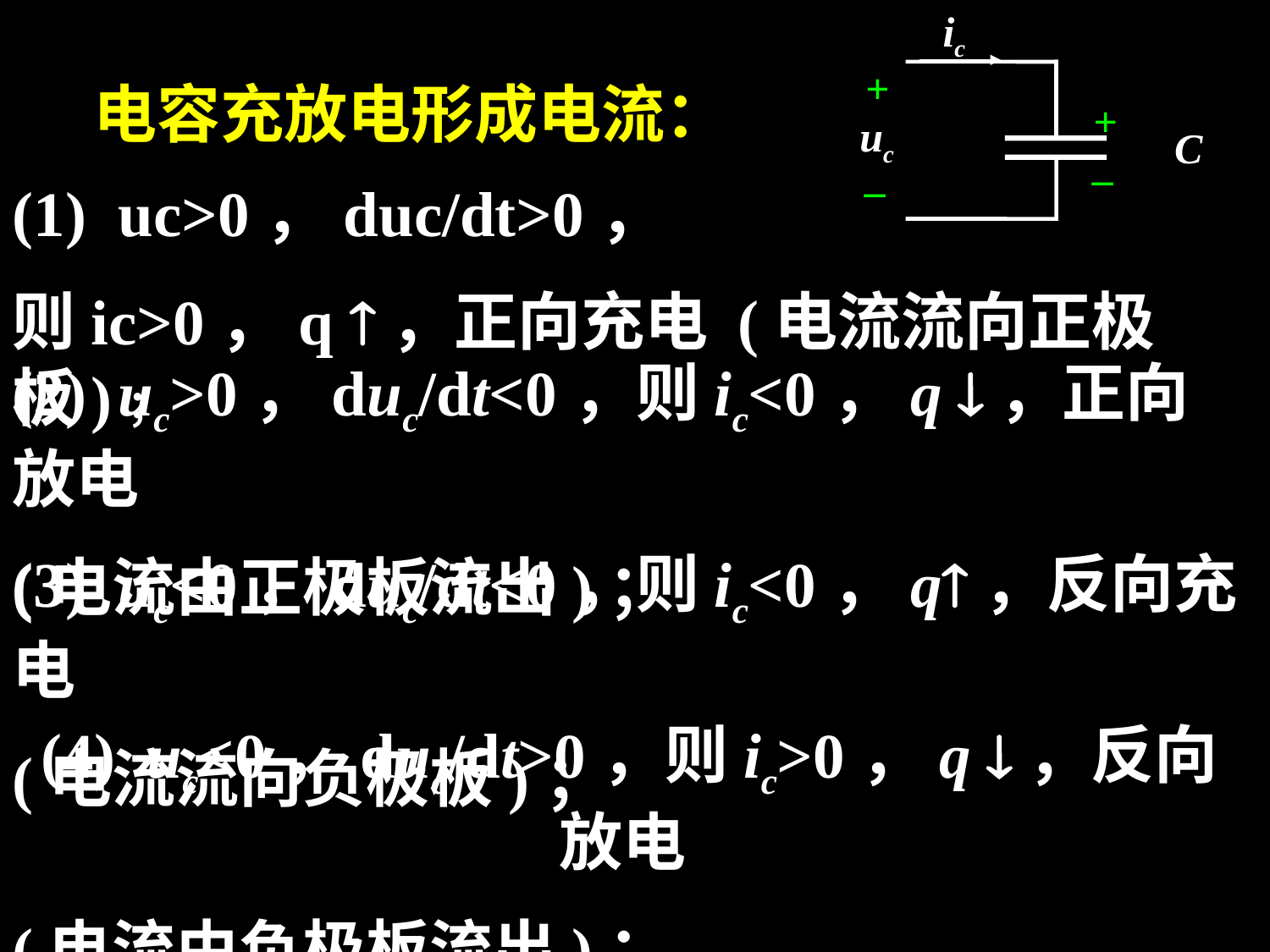

ic
+

+

uc
C
–
–

电容充放电形成电流：
(1)  uc>0，duc/dt>0，
则ic>0，q ↑，正向充电 (电流流向正极板)；
(2)  uc>0，duc/dt<0，则ic<0，q ↓，正向放电
(电流由正极板流出)；
(3)  uc<0，duc/dt<0，则ic<0，q↑，反向充电
(电流流向负极板)；
(4)  uc<0，duc/dt>0，则ic>0，q ↓，反向放电
(电流由负极板流出)；